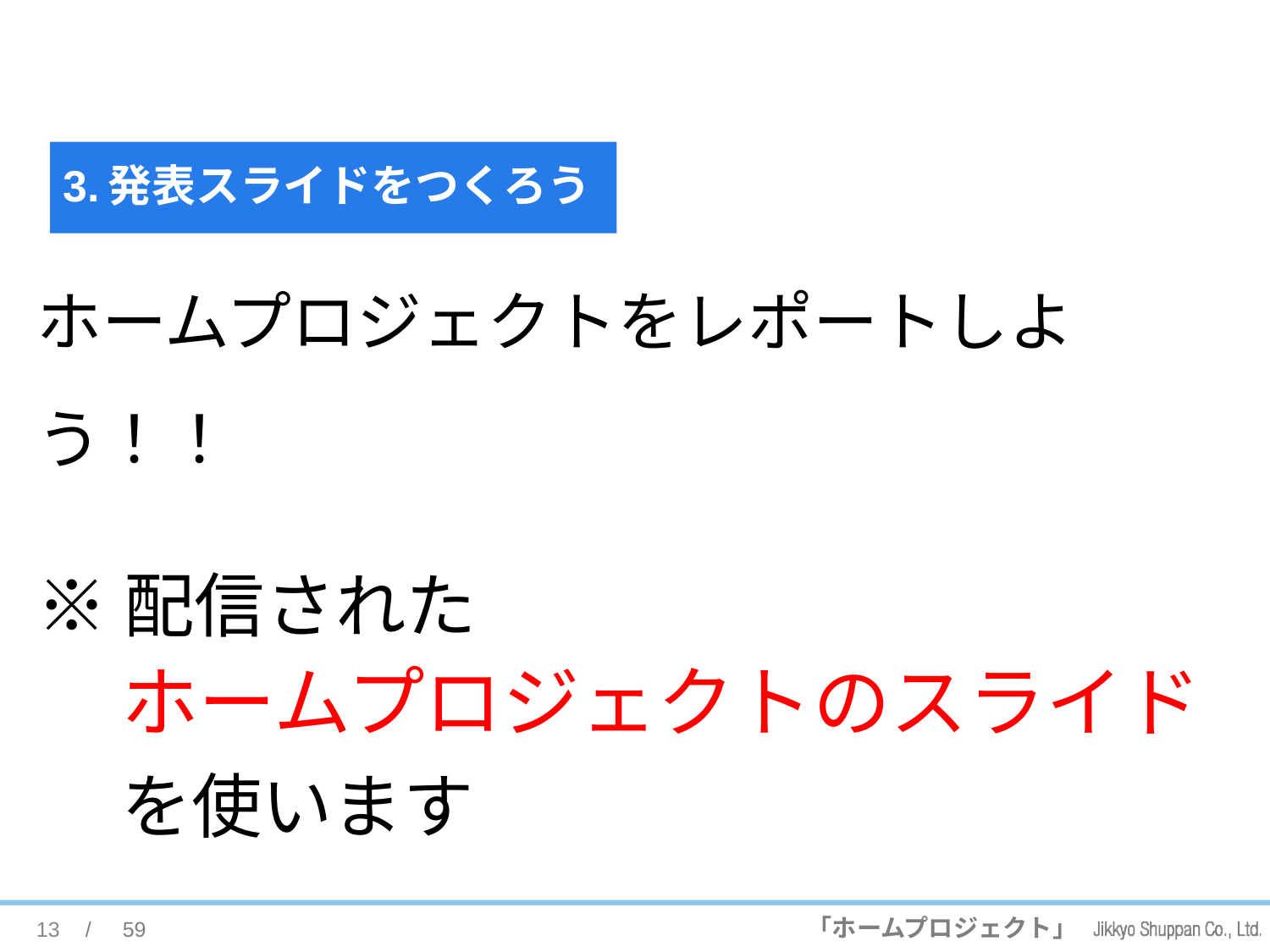

#
3.発表スライドをつくろう
ホームプロジェクトをレポートしよう！！

※配信された
　ホームプロジェクトのスライド
　を使います

13